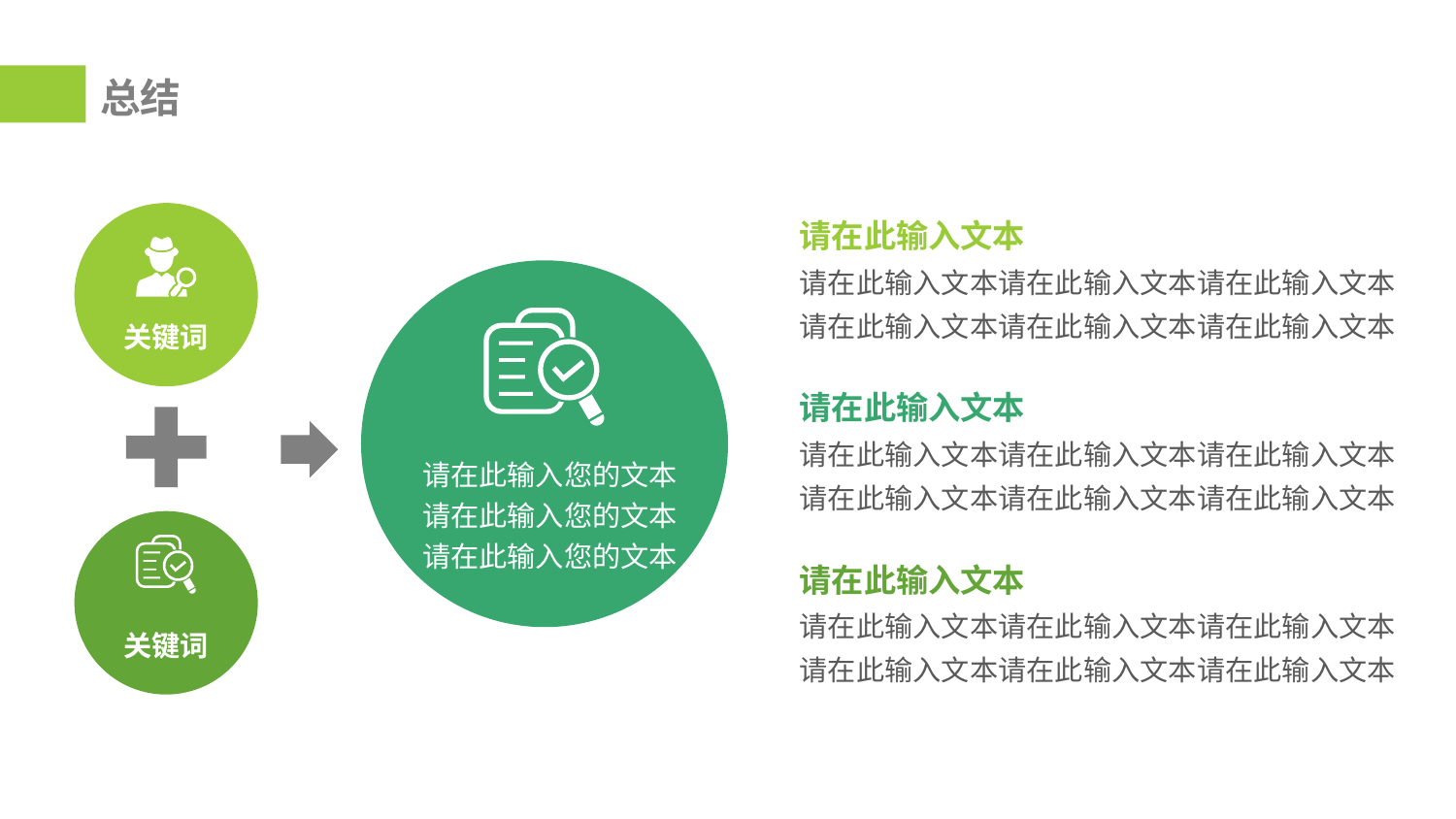

总结
请在此输入文本
请在此输入文本请在此输入文本请在此输入文本请在此输入文本请在此输入文本请在此输入文本

关键词

请在此输入您的文本
请在此输入您的文本
请在此输入您的文本

请在此输入文本
请在此输入文本请在此输入文本请在此输入文本请在此输入文本请在此输入文本请在此输入文本

关键词

请在此输入文本
请在此输入文本请在此输入文本请在此输入文本请在此输入文本请在此输入文本请在此输入文本